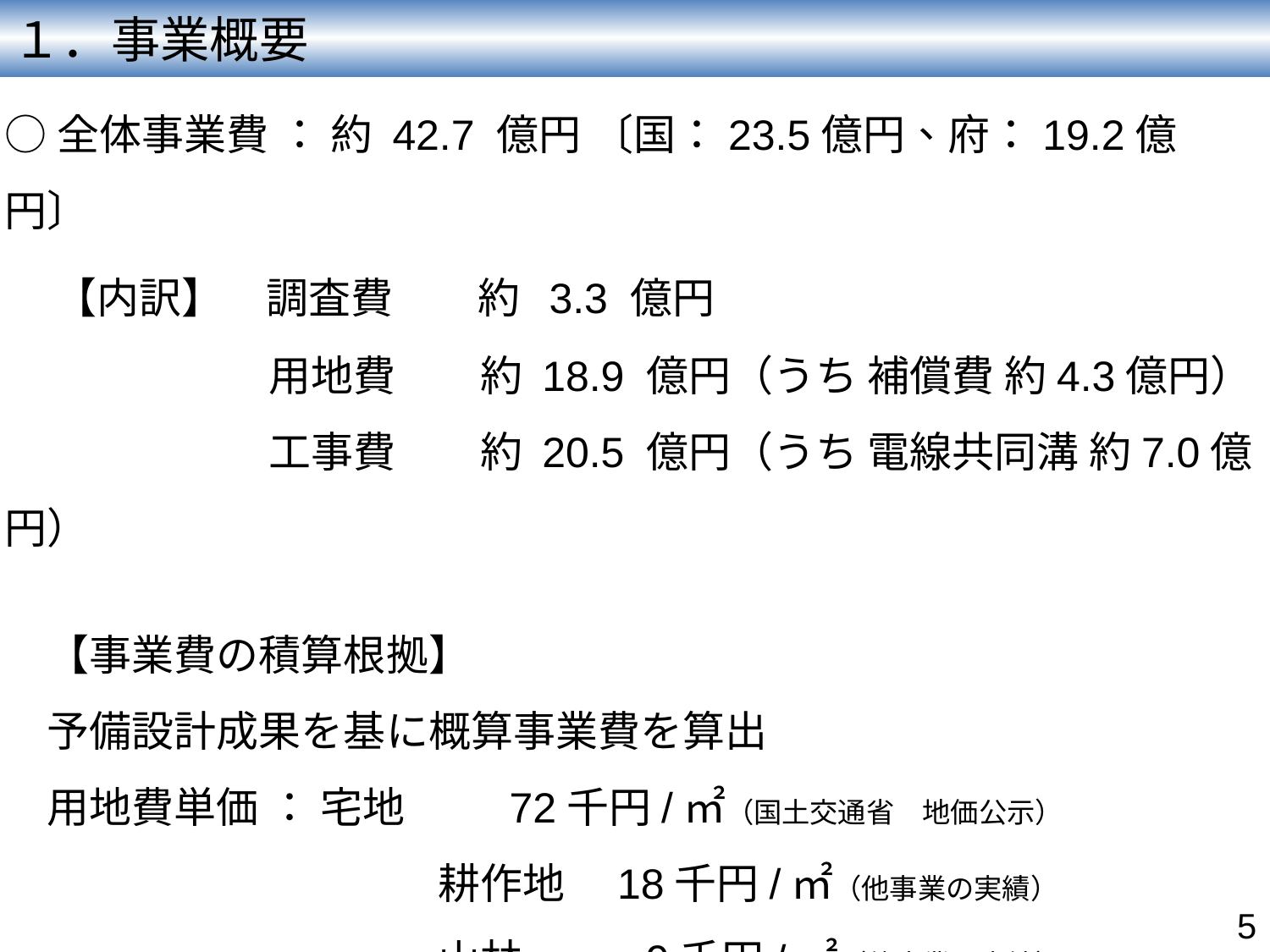

１．事業概要
○全体事業費 ： 約 42.7 億円 〔国：23.5億円、府：19.2億円〕
　【内訳】　調査費　　約  3.3 億円
　　　　　　 用地費　　約 18.9 億円（うち 補償費 約4.3億円）
　　　　　　 工事費　　約 20.5 億円（うち 電線共同溝 約7.0億円）

　【事業費の積算根拠】
　予備設計成果を基に概算事業費を算出
　用地費単価 ： 宅地　　 72千円/㎡（国土交通省　地価公示）
　　　　　　　　　　 耕作地　18千円/㎡（他事業の実績）
　　　　　　　　　　 山林　　   9千円/㎡（他事業の実績）
　補償費単価 ： 戸建住宅31,000千円/戸　（他事業の実績）

5